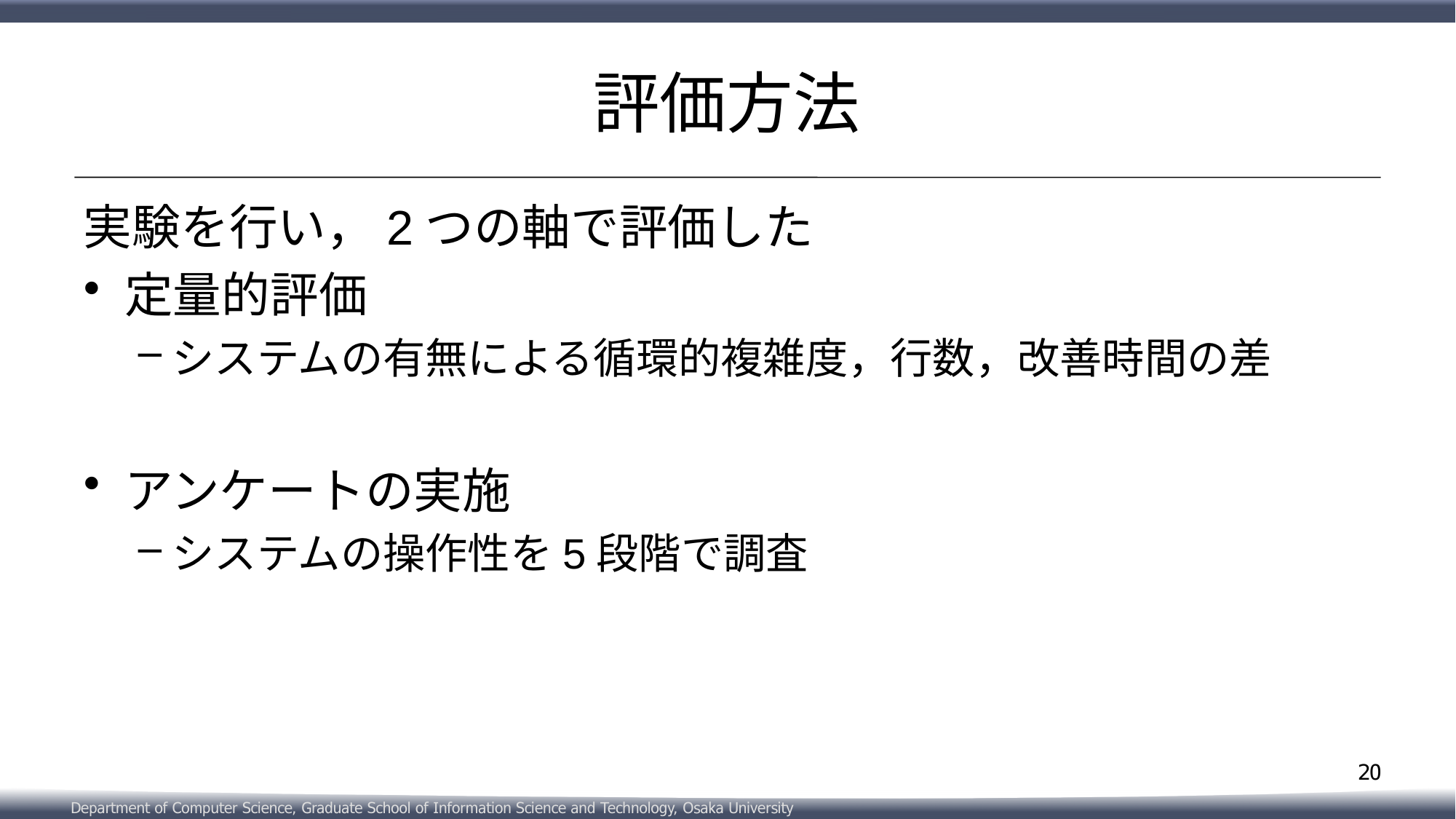

# 評価方法
実験を行い，2つの軸で評価した
定量的評価
システムの有無による循環的複雑度，行数，改善時間の差

アンケートの実施
システムの操作性を5段階で調査
20